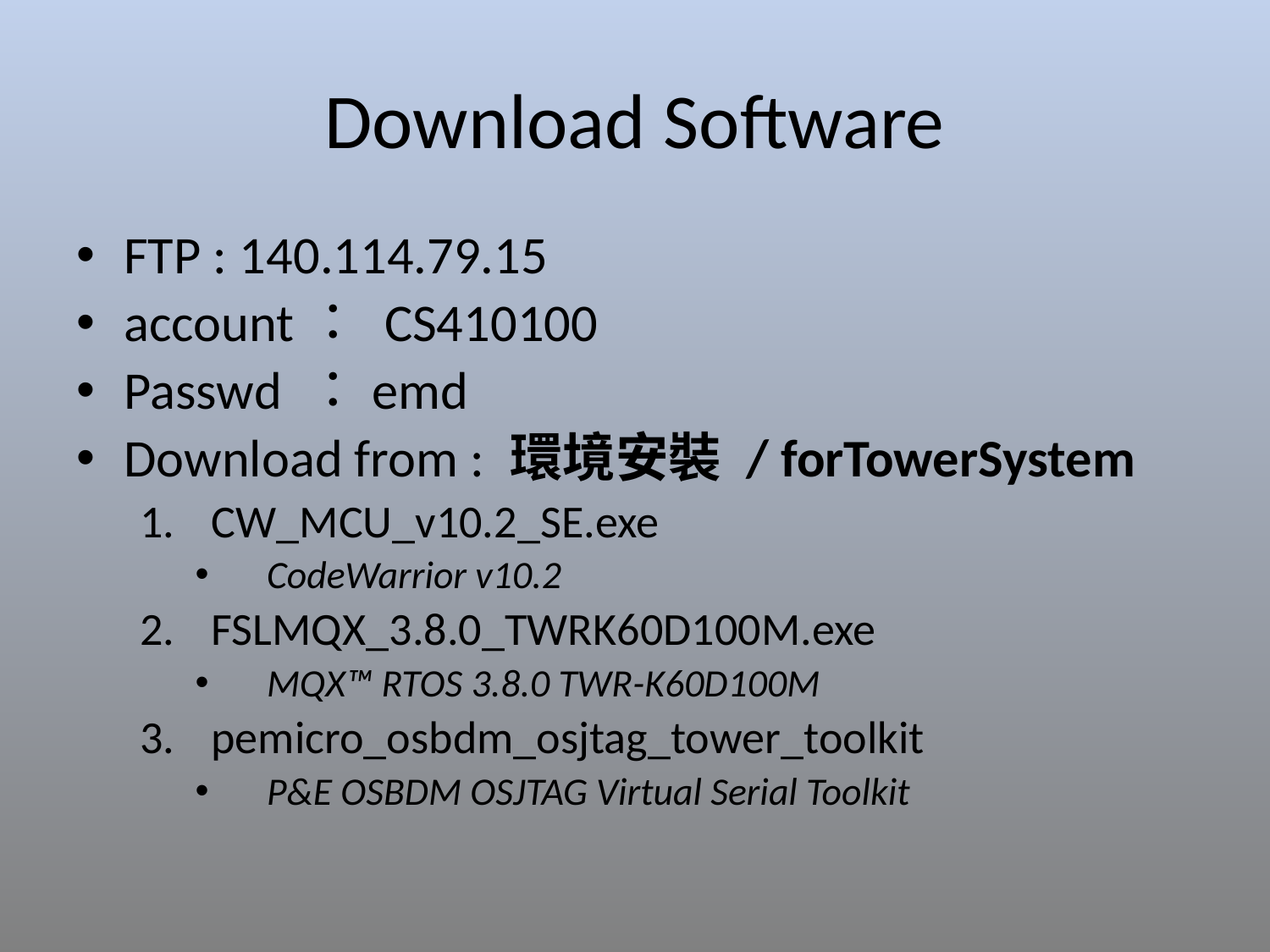

# Download Software
FTP : 140.114.79.15
account： CS410100
Passwd ：emd
Download from : 環境安裝 / forTowerSystem
CW_MCU_v10.2_SE.exe
CodeWarrior v10.2
FSLMQX_3.8.0_TWRK60D100M.exe
MQX™ RTOS 3.8.0 TWR-K60D100M
pemicro_osbdm_osjtag_tower_toolkit
P&E OSBDM OSJTAG Virtual Serial Toolkit